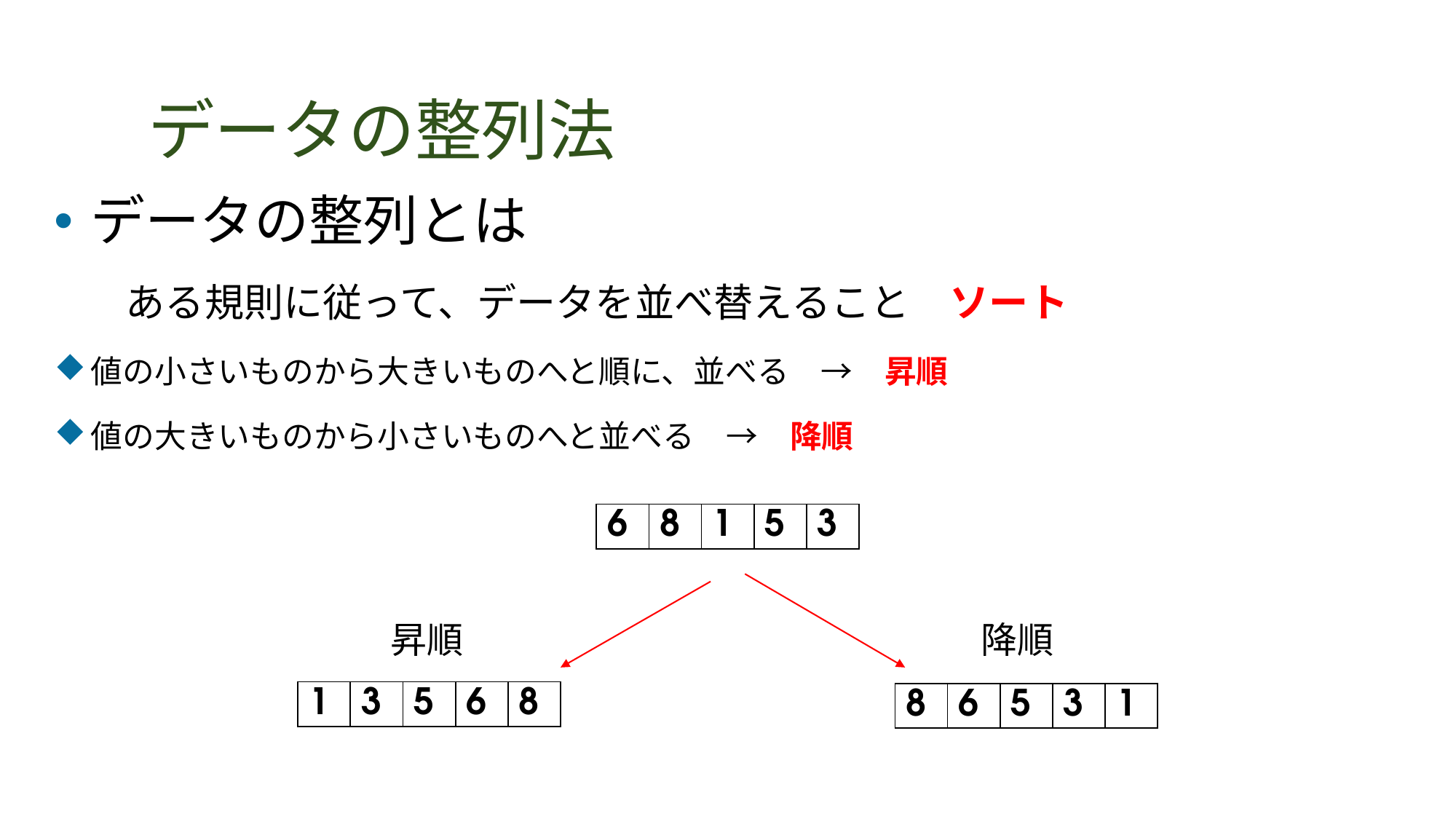

# データの整列法
データの整列とは
　　ある規則に従って、データを並べ替えること　ソート
値の小さいものから大きいものへと順に、並べる　→　昇順
値の大きいものから小さいものへと並べる　→　降順

| 6 | 8 | 1 | 5 | 3 |
| --- | --- | --- | --- | --- |
昇順
降順
| 1 | 3 | 5 | 6 | 8 |
| --- | --- | --- | --- | --- |
| 8 | 6 | 5 | 3 | 1 |
| --- | --- | --- | --- | --- |